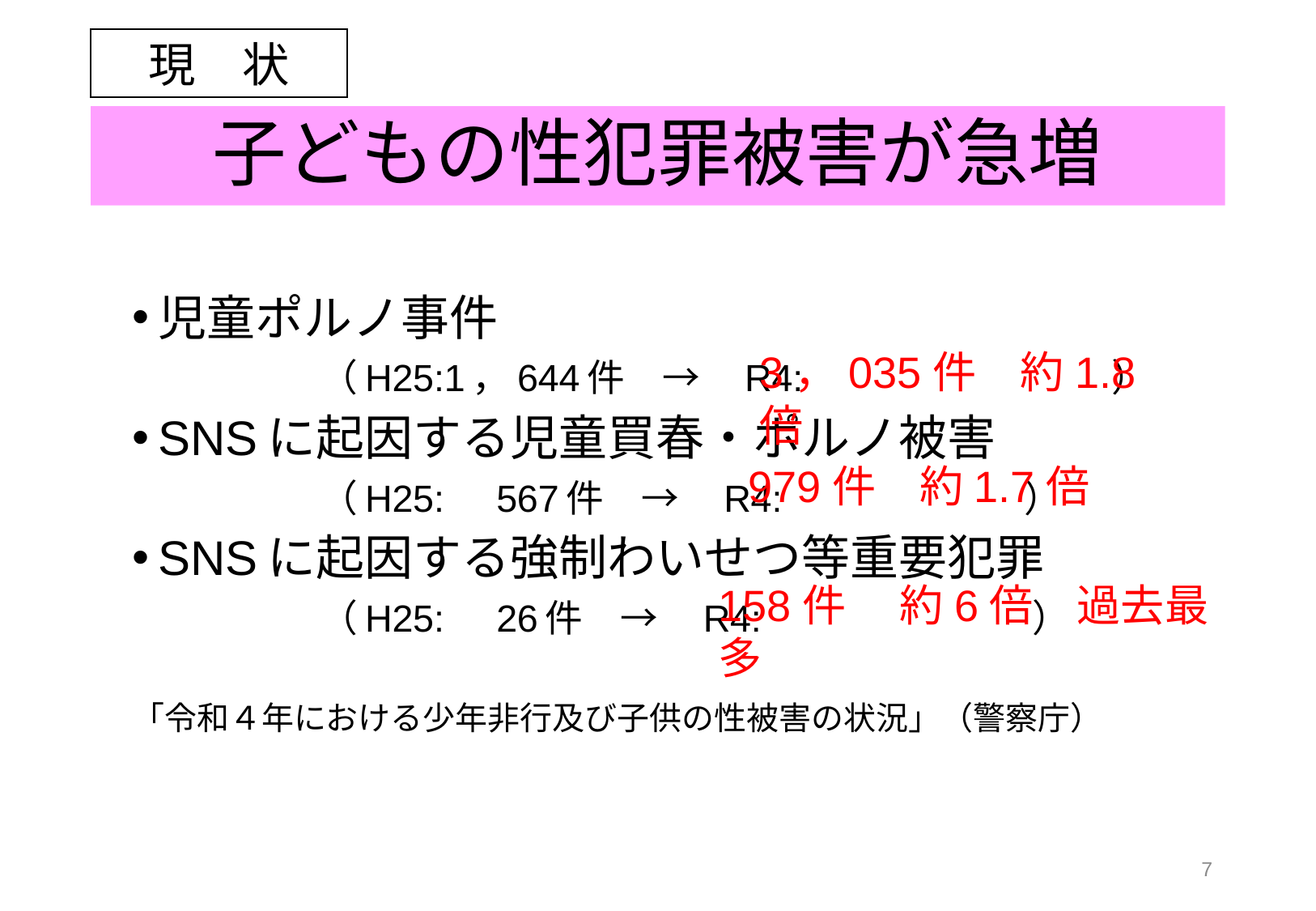

現　状
# 子どもの性犯罪被害が急増
児童ポルノ事件
　　　　　（H25:1，644件　→　R4:　　　　　　　　）
SNSに起因する児童買春・ポルノ被害
　　　　　（H25:　567件　→　R4:　　　　　　 ）
SNSに起因する強制わいせつ等重要犯罪
　　　　　（H25:　26件　→　R4:　　　　　　　）

「令和４年における少年非行及び子供の性被害の状況」（警察庁）
3，035件　約1.8倍
979件　約1.7倍
158件 　約6倍　過去最多
7